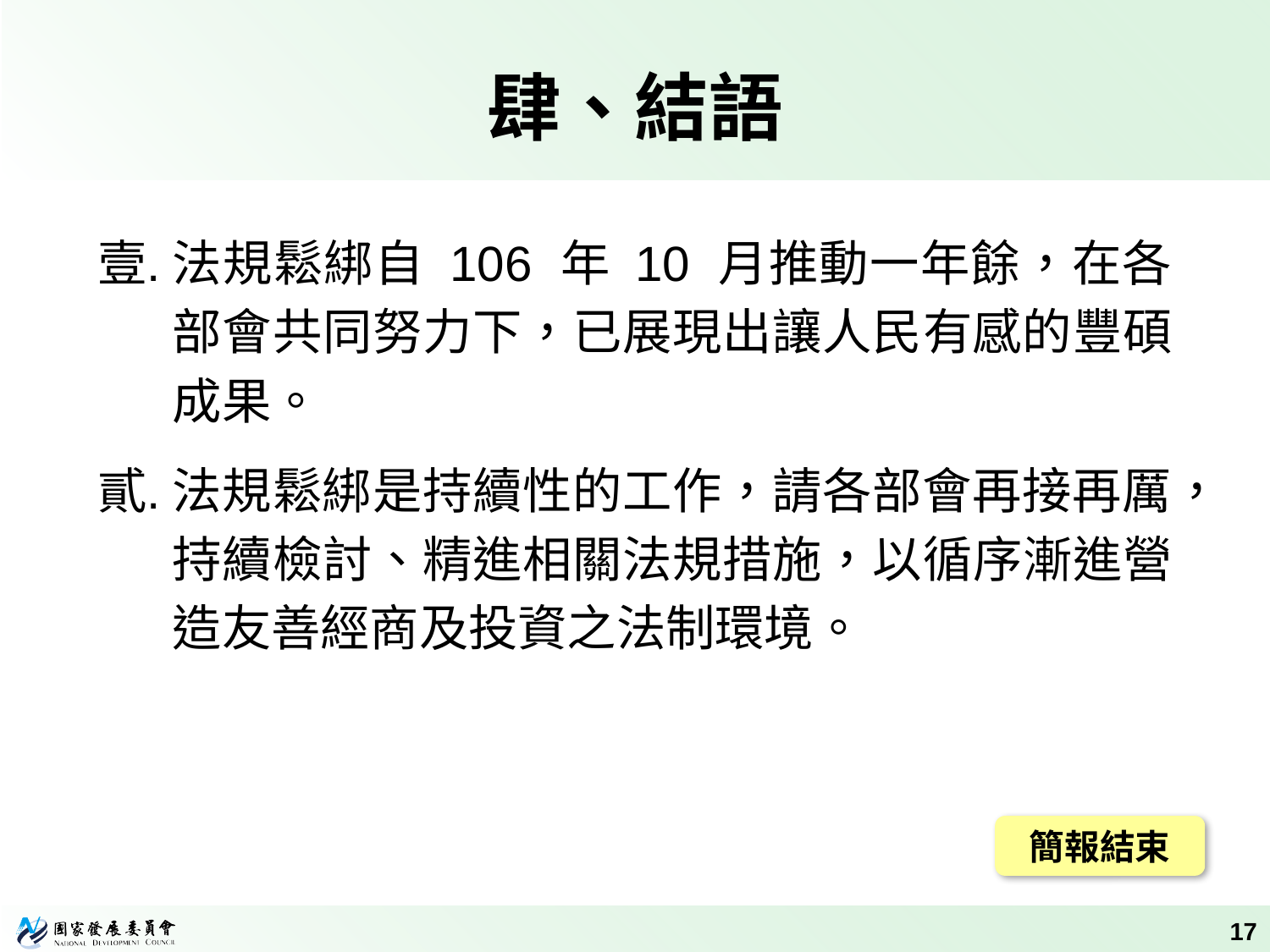

# 肆、結語
法規鬆綁自 106 年 10 月推動一年餘，在各部會共同努力下，已展現出讓人民有感的豐碩成果。
法規鬆綁是持續性的工作，請各部會再接再厲，持續檢討、精進相關法規措施，以循序漸進營造友善經商及投資之法制環境。

簡報結束
17